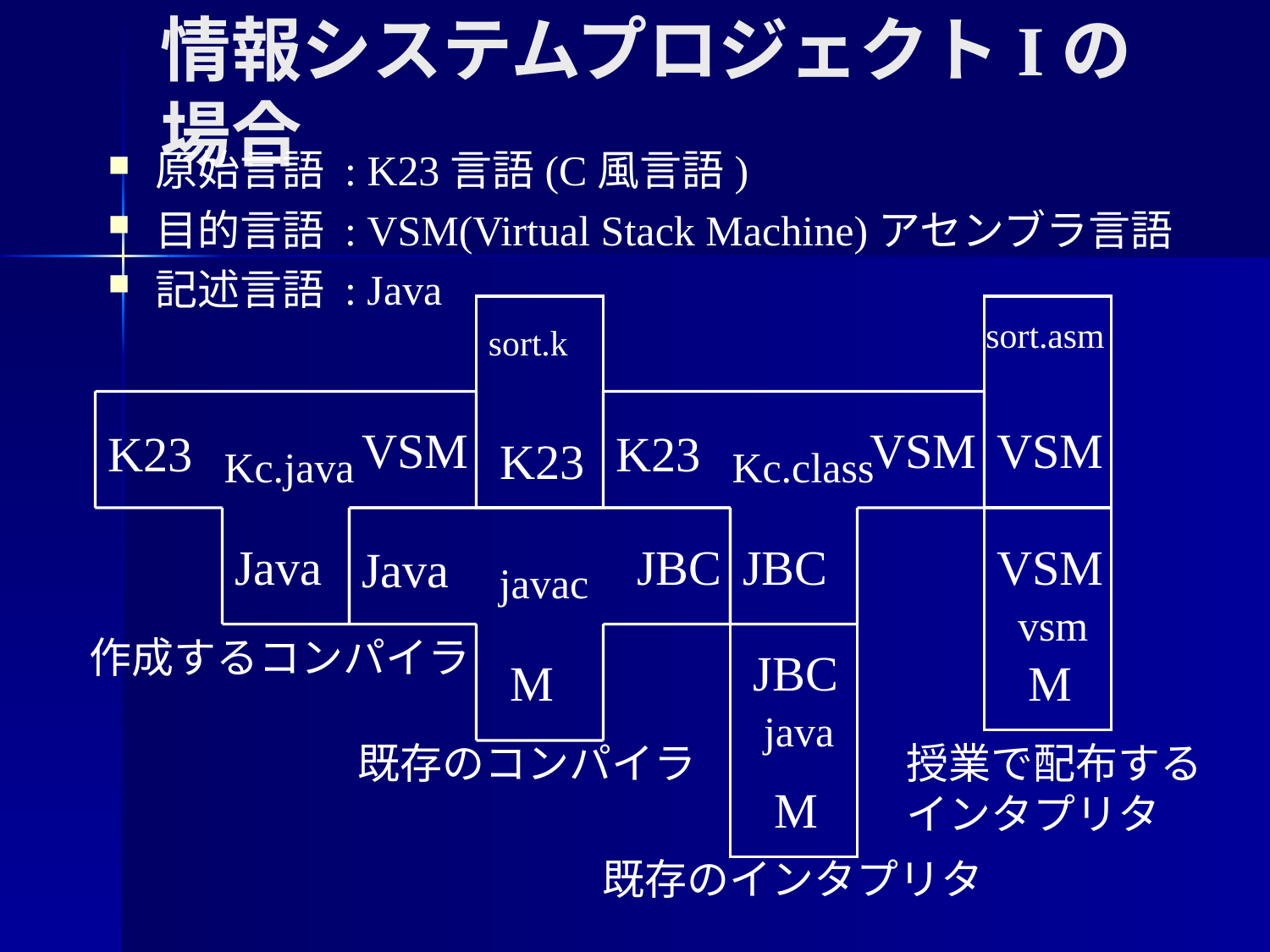

# 情報システムプロジェクトIの場合
原始言語 : K23言語(C風言語)
目的言語 : VSM(Virtual Stack Machine)アセンブラ言語
記述言語 : Java

sort.k
K23

sort.asm
VSM

VSM
K23
Kc.java

Java

作成するコンパイラ

VSM
K23
Kc.class

JBC

JBC
Java
javac

M

既存のコンパイラ

VSM
vsm
M
授業で配布する
インタプリタ

JBC
java
M
既存のインタプリタ